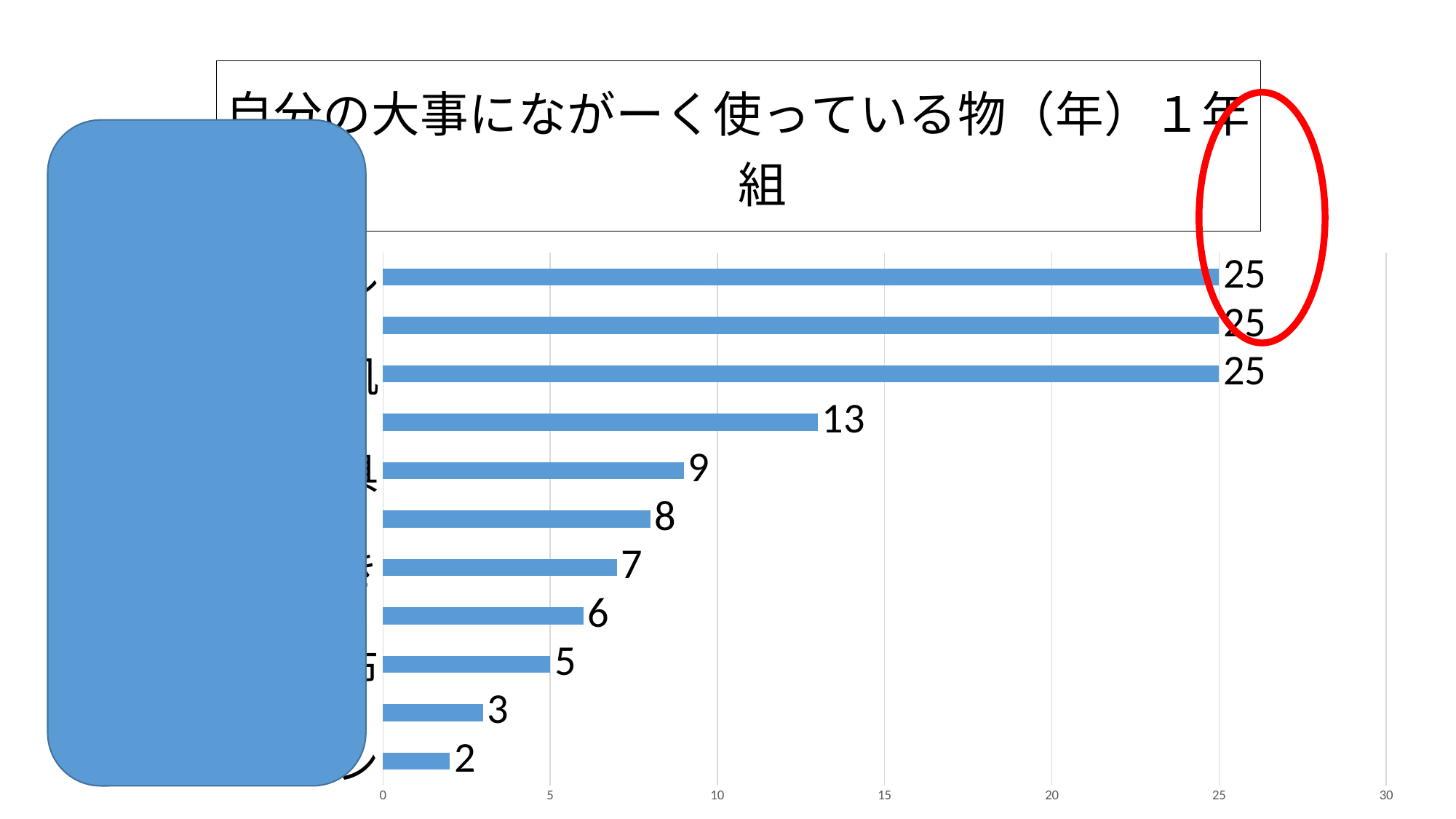

### Chart: 自分の大事にながーく使っている物（年）１年　組

| Category |  |
|---|---|
| シャープペン | 2.0 |
| 水筒 | 3.0 |
| 財布 | 5.0 |
| 鉛筆削り | 6.0 |
| 下敷き | 7.0 |
| ぬいぐるみ | 8.0 |
| 習字道具 | 9.0 |
| クッション | 13.0 |
| 学習机 | 25.0 |
| ピアノ | 25.0 |
| 練習用Ｔボール | 25.0 |